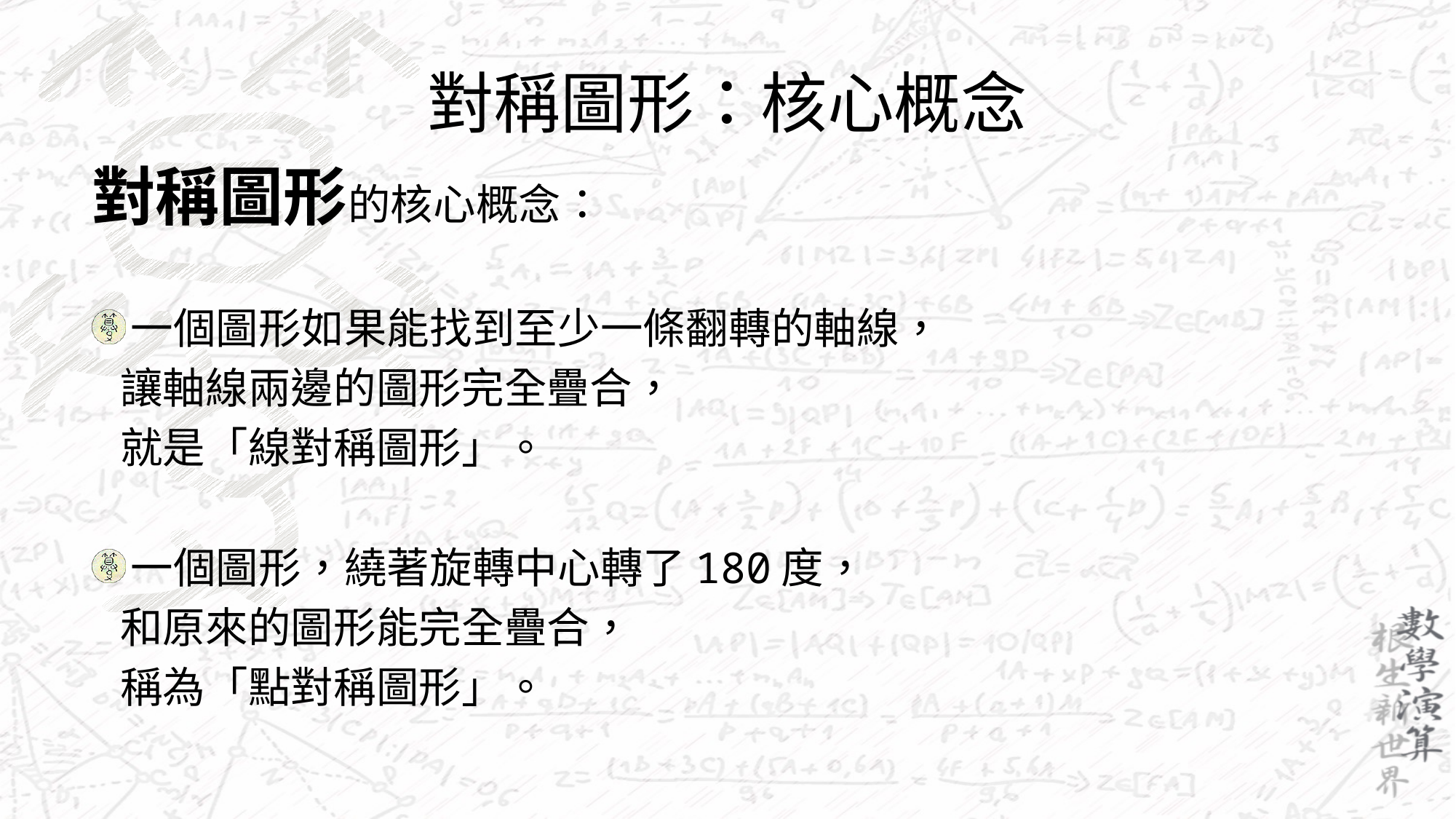

# 對稱圖形：核心概念
對稱圖形的核心概念：

一個圖形如果能找到至少一條翻轉的軸線，
  讓軸線兩邊的圖形完全疊合，
  就是「線對稱圖形」。

一個圖形，繞著旋轉中心轉了180度，
  和原來的圖形能完全疊合，
  稱為「點對稱圖形」。